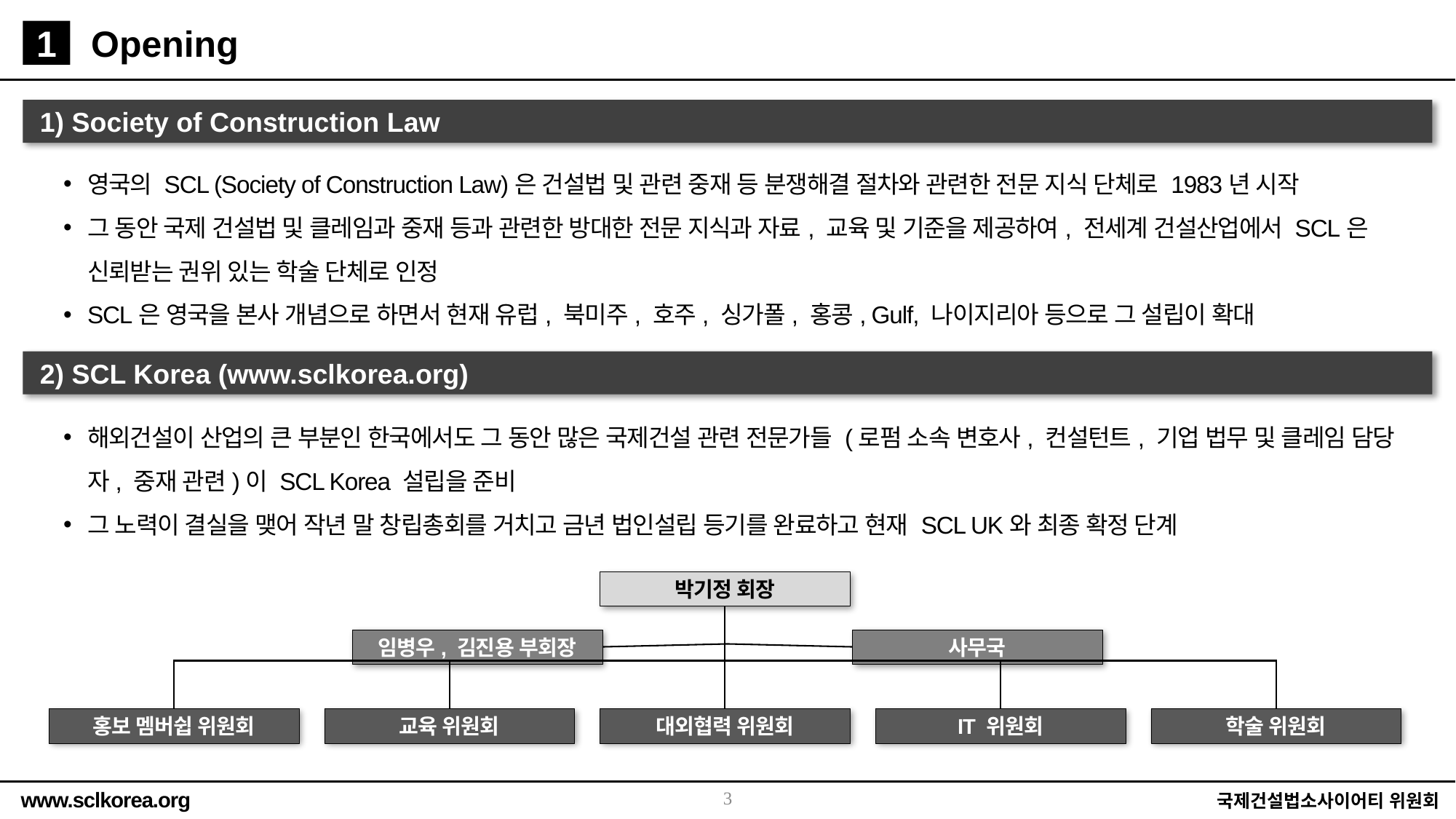

Opening
1
1) Society of Construction Law
영국의 SCL (Society of Construction Law)은 건설법 및 관련 중재 등 분쟁해결 절차와 관련한 전문 지식 단체로 1983년 시작
그 동안 국제 건설법 및 클레임과 중재 등과 관련한 방대한 전문 지식과 자료, 교육 및 기준을 제공하여, 전세계 건설산업에서 SCL은 신뢰받는 권위 있는 학술 단체로 인정
SCL은 영국을 본사 개념으로 하면서 현재 유럽, 북미주, 호주, 싱가폴, 홍콩, Gulf, 나이지리아 등으로 그 설립이 확대
2) SCL Korea (www.sclkorea.org)
해외건설이 산업의 큰 부분인 한국에서도 그 동안 많은 국제건설 관련 전문가들 (로펌 소속 변호사, 컨설턴트, 기업 법무 및 클레임 담당자, 중재 관련)이 SCL Korea 설립을 준비
그 노력이 결실을 맺어 작년 말 창립총회를 거치고 금년 법인설립 등기를 완료하고 현재 SCL UK와 최종 확정 단계
박기정 회장
임병우, 김진용 부회장
사무국
홍보 멤버쉽 위원회
교육 위원회
대외협력 위원회
IT 위원회
학술 위원회
3